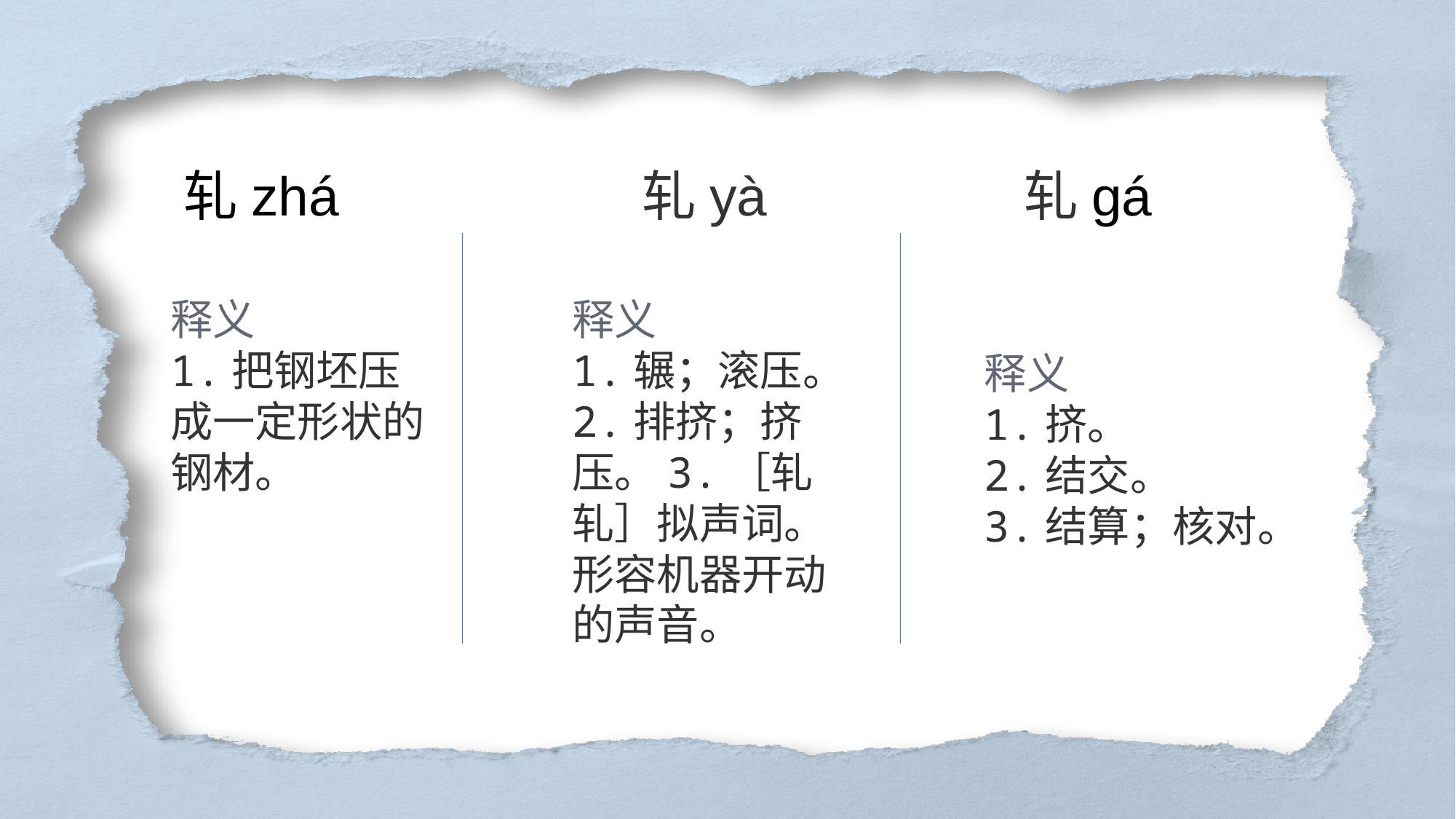

轧yà
轧gá
轧zhá
释义
1.把钢坯压成一定形状的钢材。
释义
1.辗；滚压。2.排挤；挤压。3.［轧轧］拟声词。形容机器开动的声音。
释义
1.挤。
2.结交。
3.结算；核对。